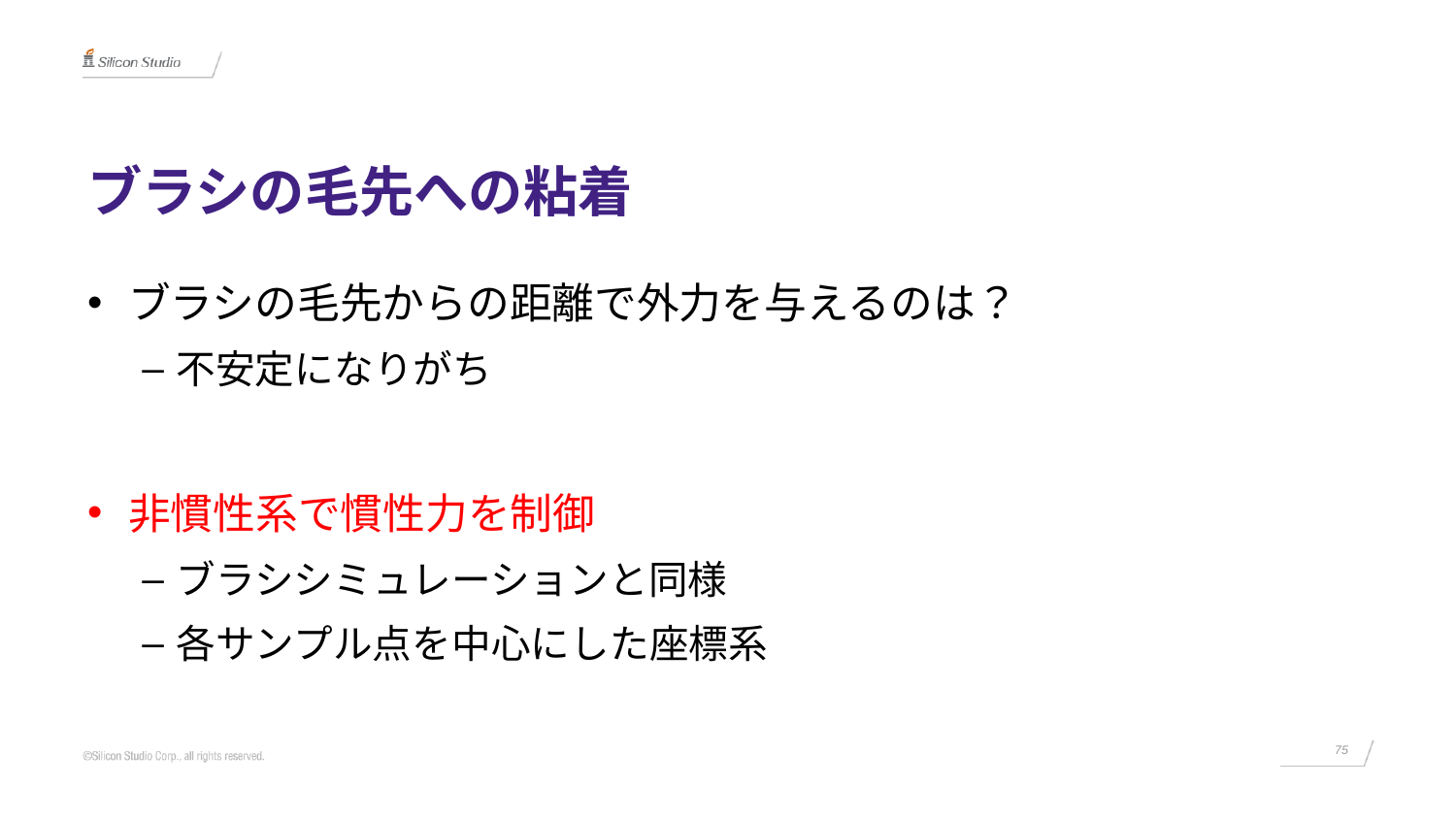

# ブラシの毛先への粘着
ブラシの毛先からの距離で外力を与えるのは？
不安定になりがち

非慣性系で慣性力を制御
ブラシシミュレーションと同様
各サンプル点を中心にした座標系
75